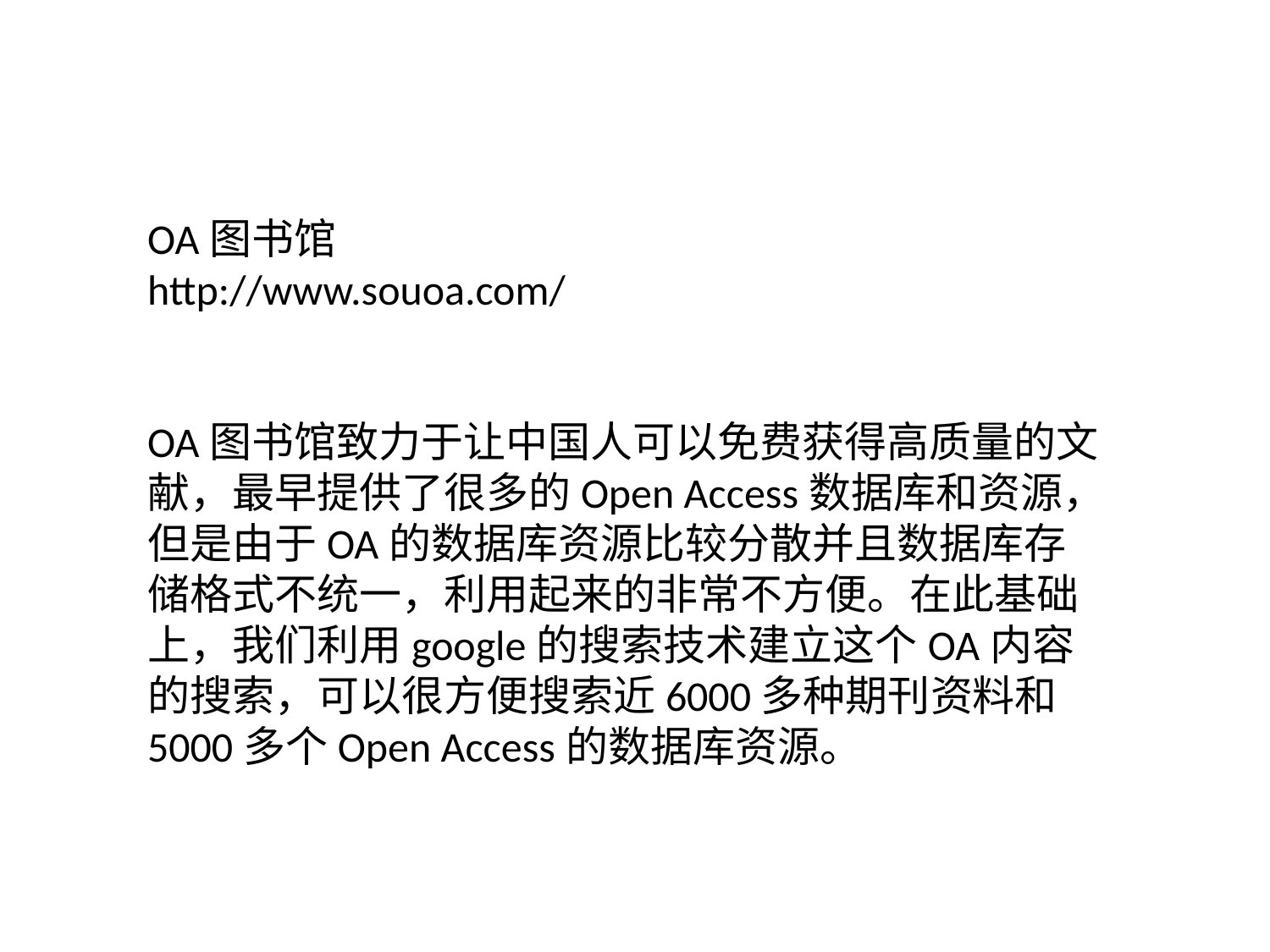

OA图书馆
http://www.souoa.com/

OA图书馆致力于让中国人可以免费获得高质量的文献，最早提供了很多的Open Access数据库和资源，但是由于OA的数据库资源比较分散并且数据库存储格式不统一，利用起来的非常不方便。在此基础上，我们利用google的搜索技术建立这个OA内容的搜索，可以很方便搜索近6000多种期刊资料和5000多个Open Access的数据库资源。